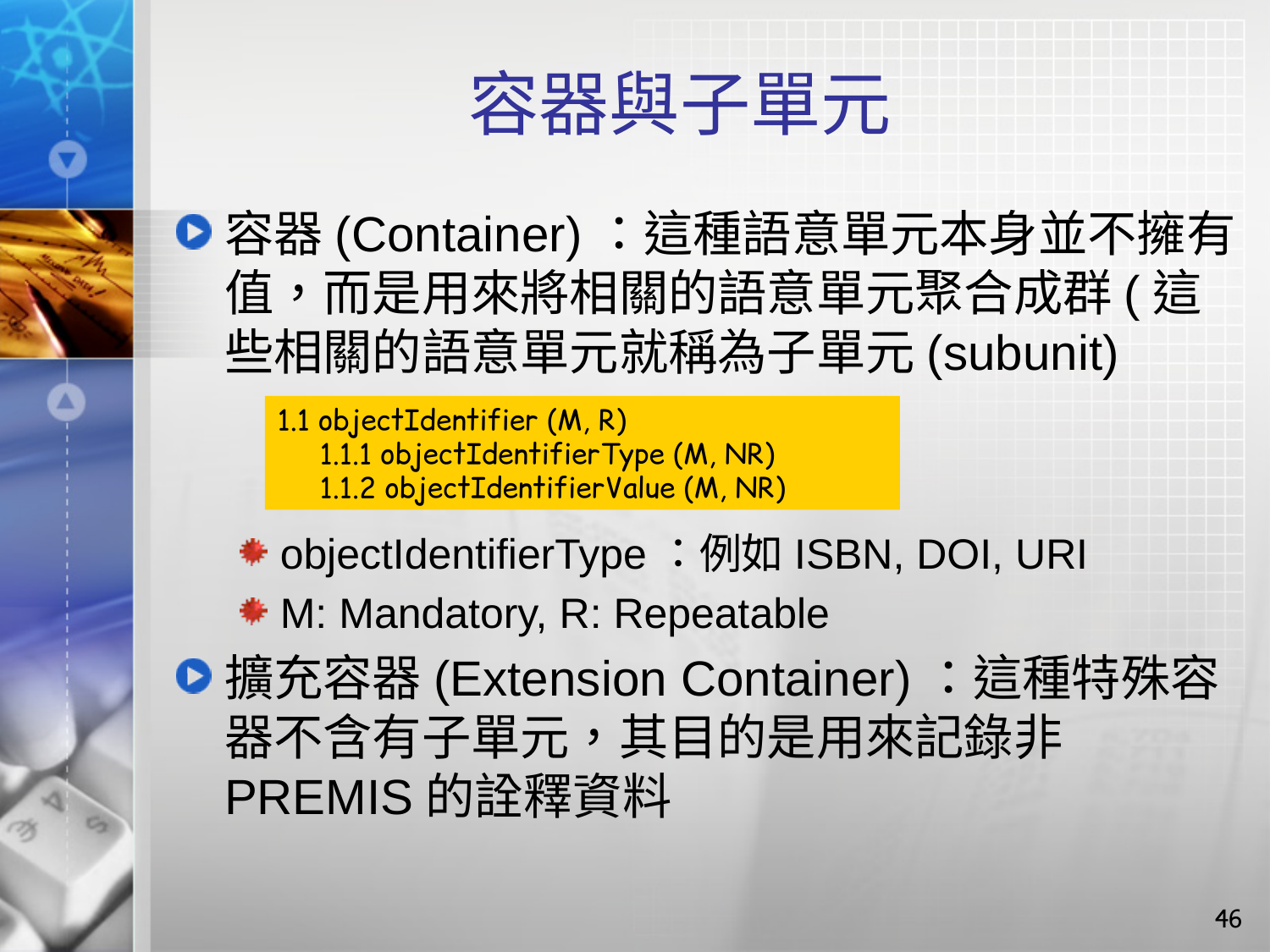

# 容器與子單元
容器(Container)：這種語意單元本身並不擁有值，而是用來將相關的語意單元聚合成群(這些相關的語意單元就稱為子單元(subunit)

objectIdentifierType：例如ISBN, DOI, URI
M: Mandatory, R: Repeatable
擴充容器(Extension Container)：這種特殊容器不含有子單元，其目的是用來記錄非PREMIS的詮釋資料
1.1 objectIdentifier (M, R)
     1.1.1 objectIdentifierType (M, NR)
     1.1.2 objectIdentifierValue (M, NR)
46